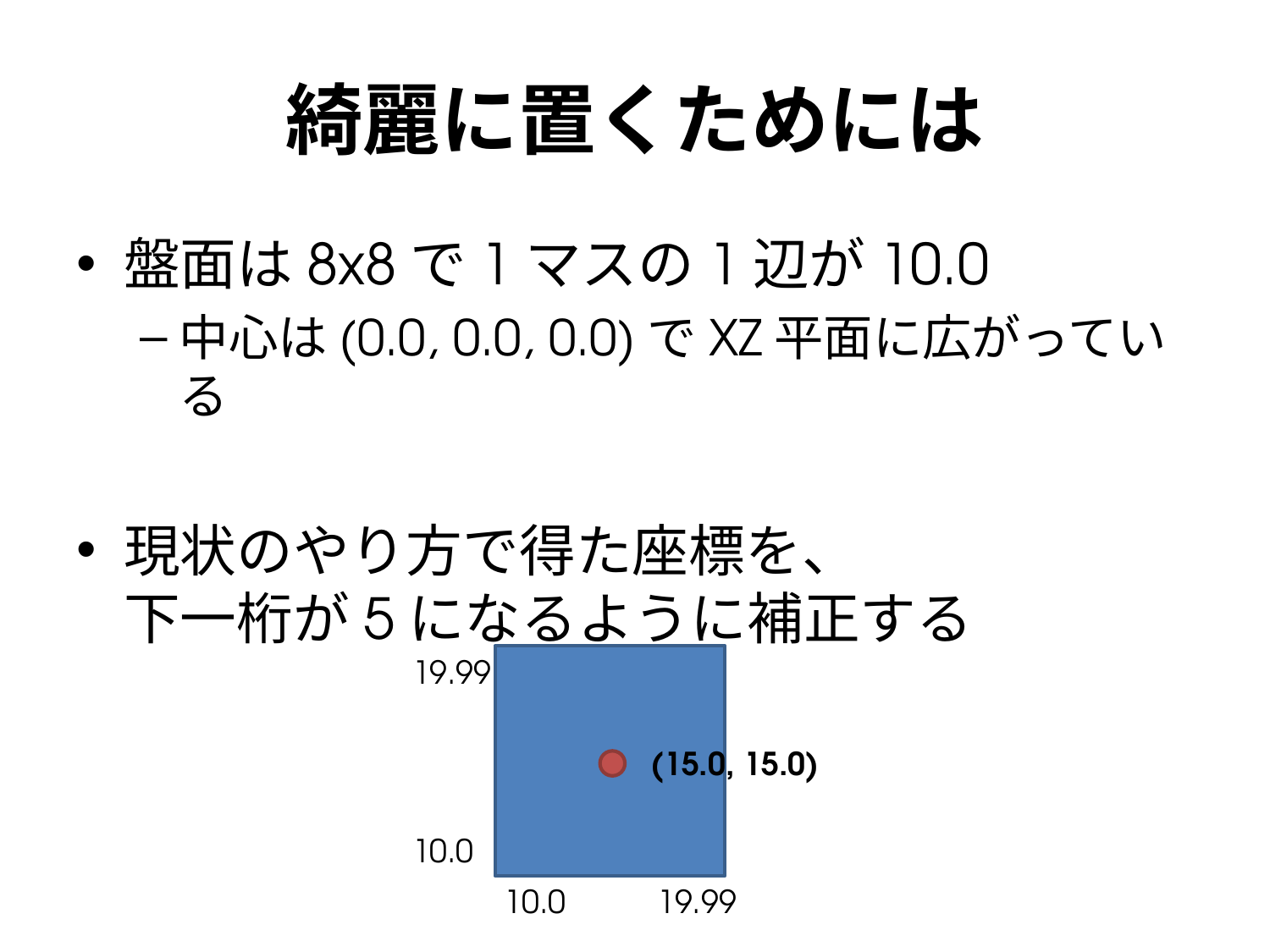

# 綺麗に置くためには
盤面は8x8で1マスの1辺が10.0
中心は(0.0, 0.0, 0.0)でXZ平面に広がっている

現状のやり方で得た座標を、
下一桁が5になるように補正する
19.99

(15.0, 15.0)

10.0
10.0
19.99